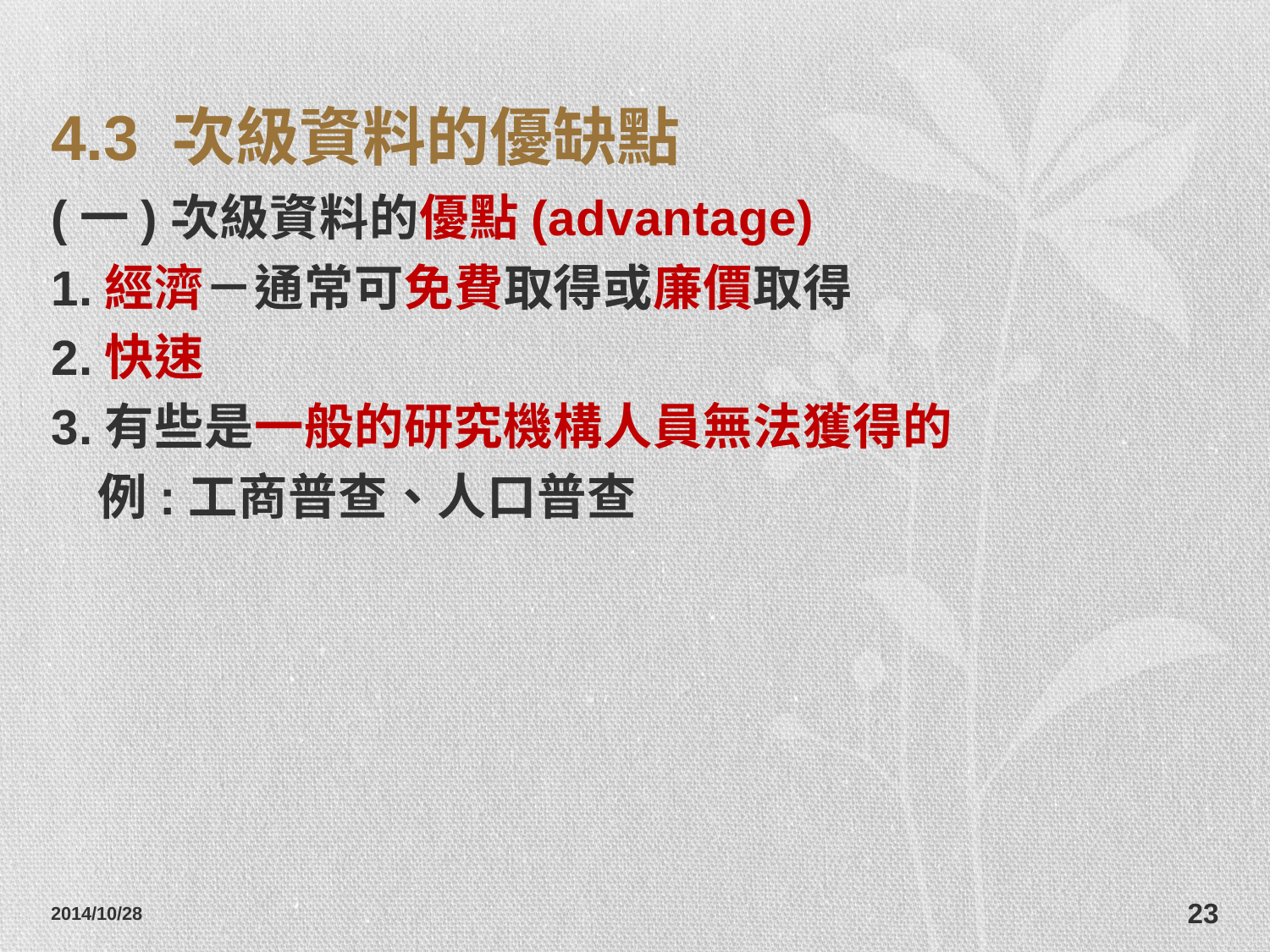

# 4.3 次級資料的優缺點
(一)次級資料的優點(advantage)
1.經濟－通常可免費取得或廉價取得
2.快速
3.有些是一般的研究機構人員無法獲得的
   例:工商普查、人口普查
2014/10/28
23